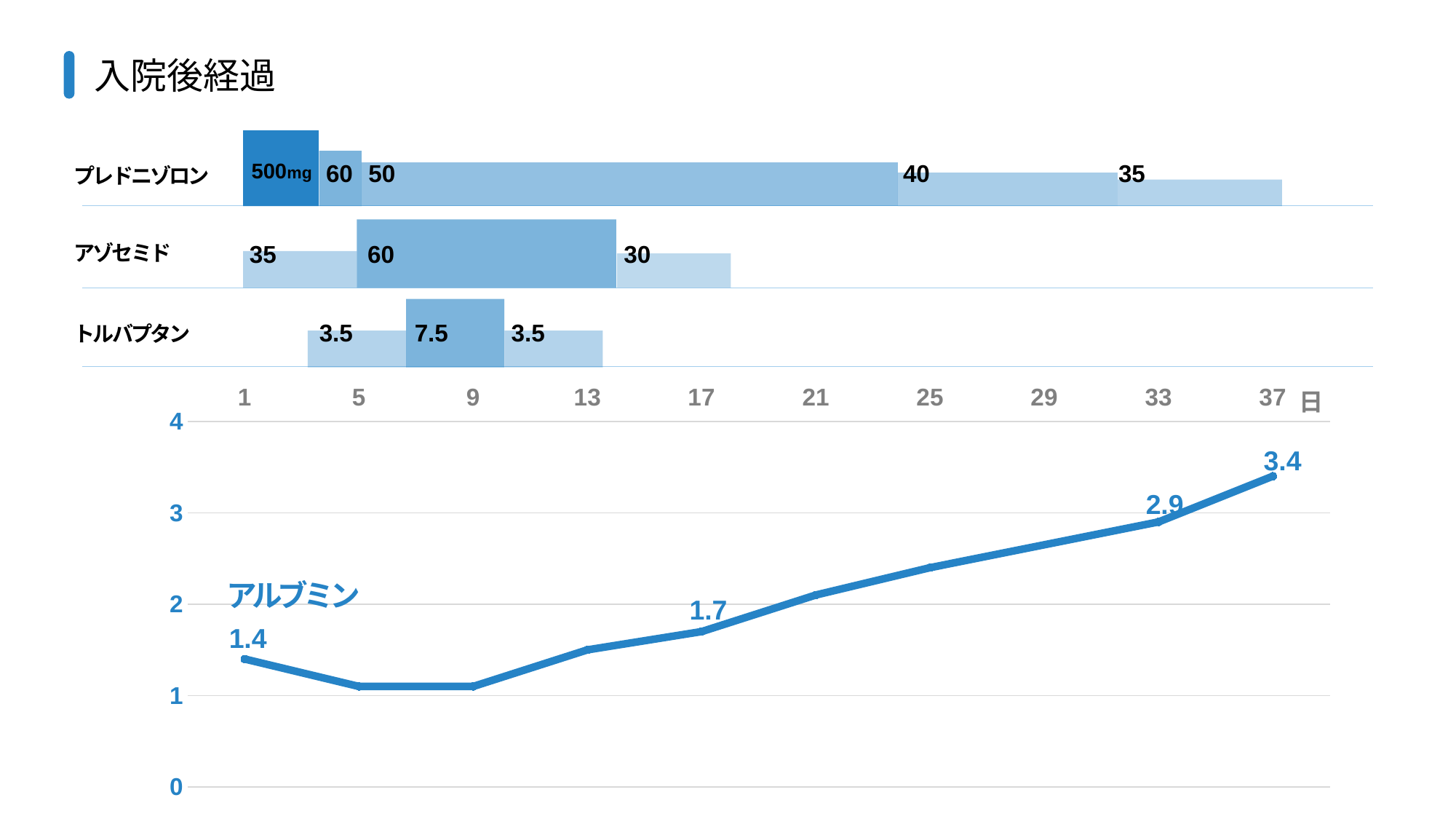

入院後経過

プレドニゾロン
500mg
60
50
40
35

アゾセミド
35
60
30

トルバプタン
3.5
7.5
3.5

### Chart

| Category | ALB |
|---|---|
| 1 | 1.4 |
| 5 | 1.1 |
| 9 | 1.1 |
| 13 | 1.5 |
| 17 | 1.7 |
| 21 | 2.1 |
| 25 | 2.4 |
| 29 | None |
| 33 | 2.9 |
| 37 | 3.4 |
日
3.4
2.9
アルブミン
1.7
1.4